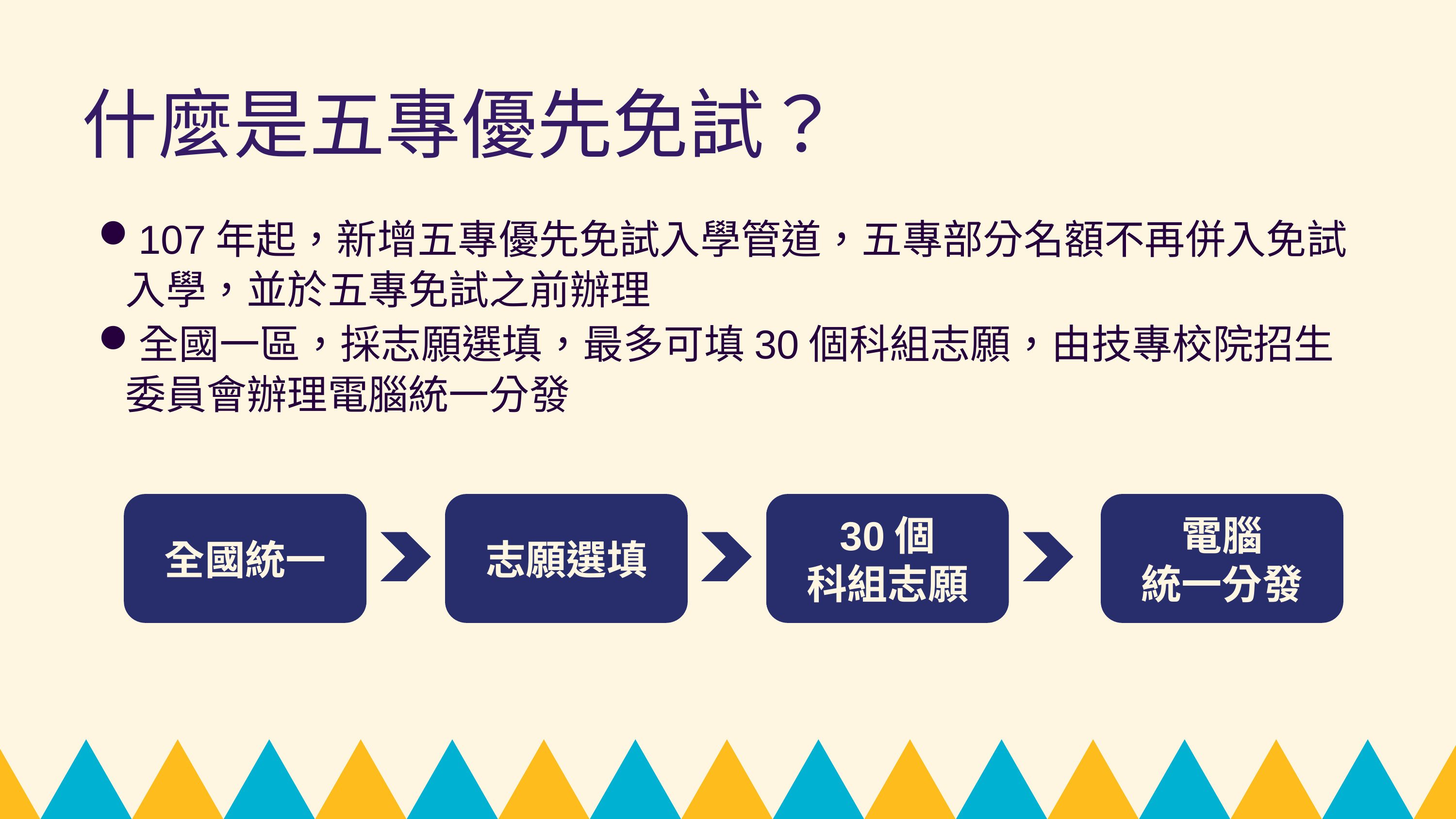

什麼是五專優先免試？

107年起，新增五專優先免試入學管道，五專部分名額不再併入免試入學，並於五專免試之前辦理
全國一區，採志願選填，最多可填30個科組志願，由技專校院招生委員會辦理電腦統一分發

電腦
統一分發
全國統一
志願選填
30個
科組志願